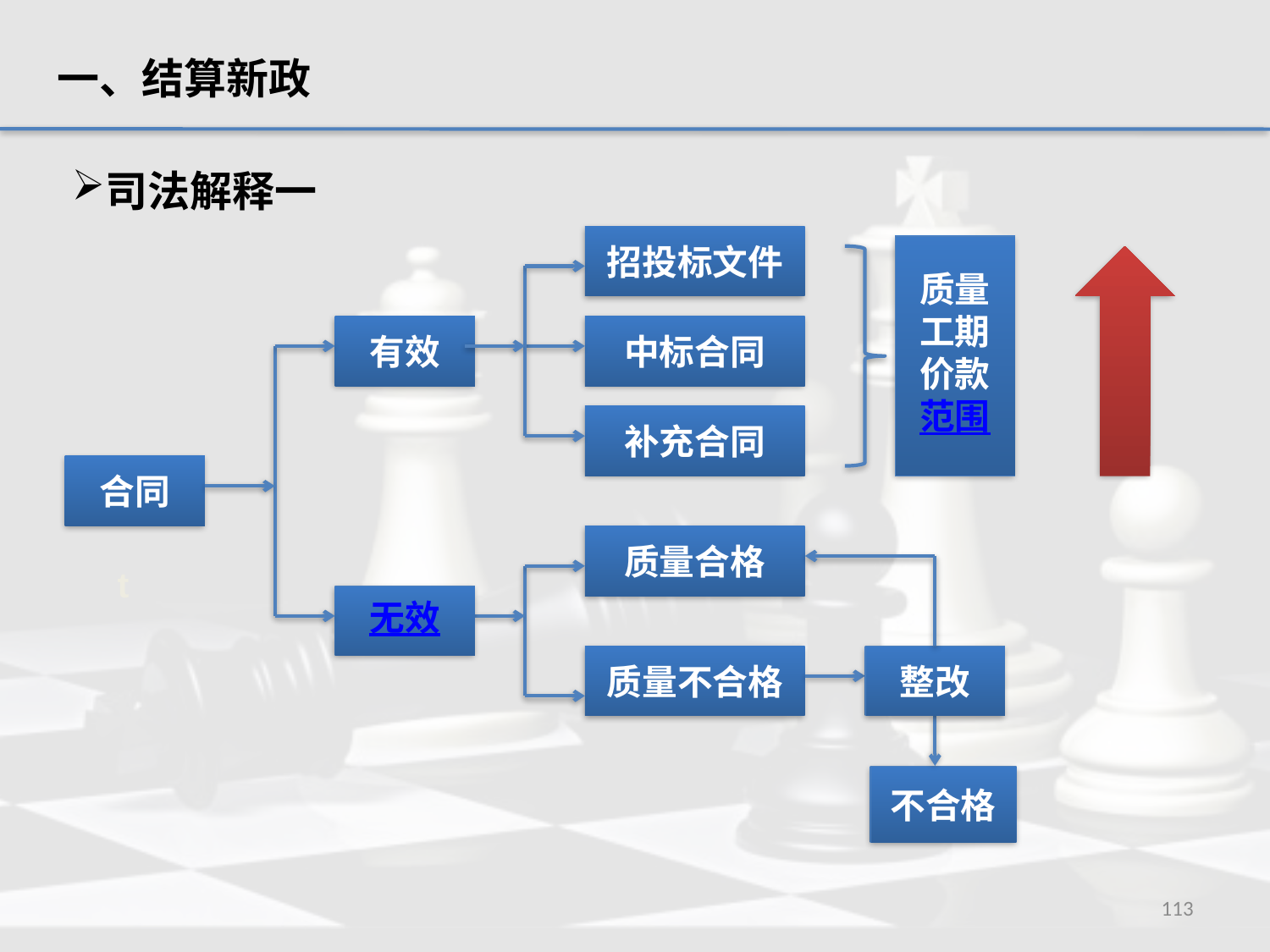

一、结算新政
司法解释一
招投标文件
质量
工期
价款
范围

有效
中标合同
补充合同
合同
质量合格
t
无效
质量不合格
整改
不合格

113